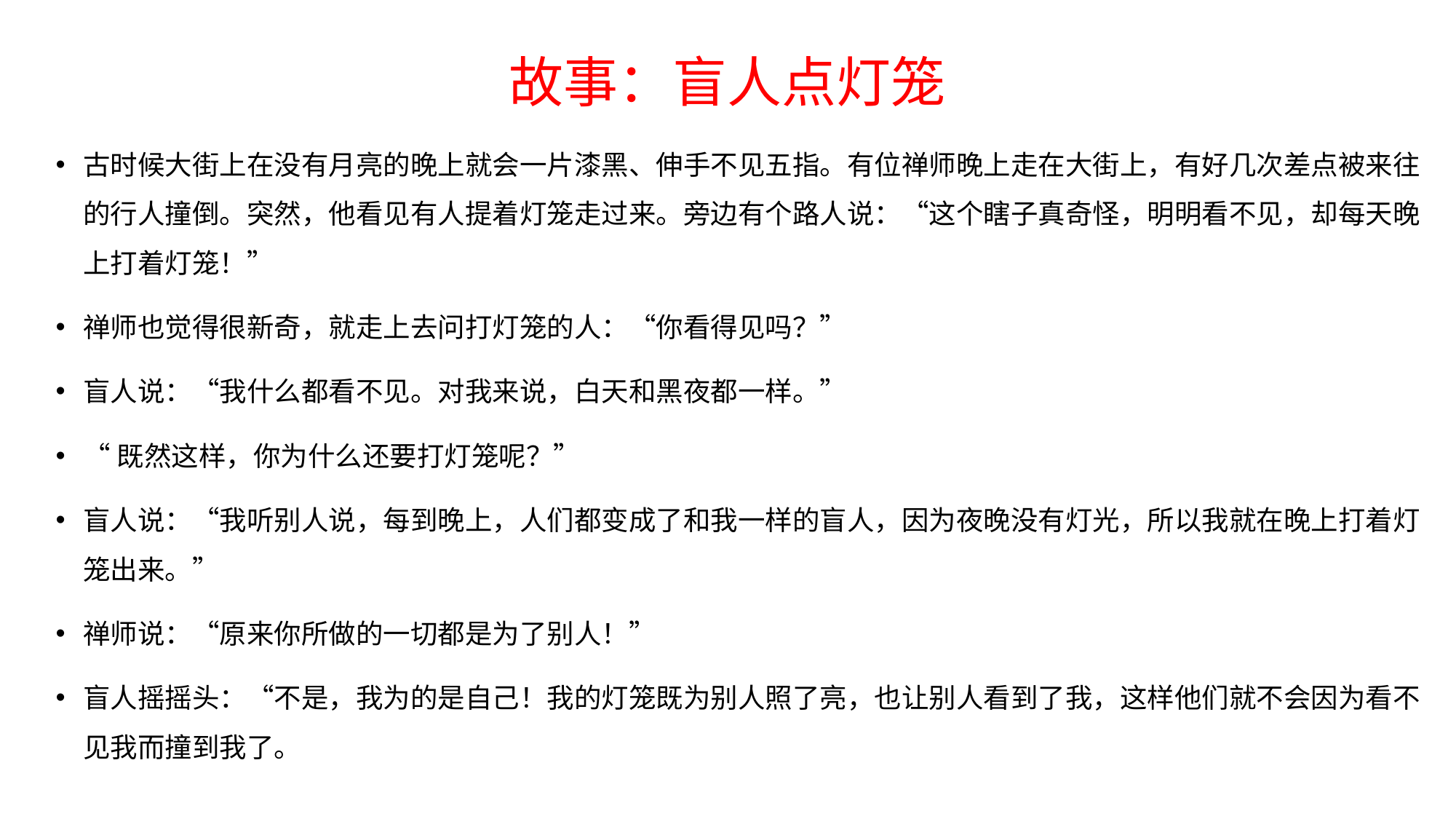

# 故事：盲人点灯笼
古时候大街上在没有月亮的晚上就会一片漆黑、伸手不见五指。有位禅师晚上走在大街上，有好几次差点被来往的行人撞倒。突然，他看见有人提着灯笼走过来。旁边有个路人说：“这个瞎子真奇怪，明明看不见，却每天晚上打着灯笼！”
禅师也觉得很新奇，就走上去问打灯笼的人：“你看得见吗？”
盲人说：“我什么都看不见。对我来说，白天和黑夜都一样。”
“既然这样，你为什么还要打灯笼呢？”
盲人说：“我听别人说，每到晚上，人们都变成了和我一样的盲人，因为夜晚没有灯光，所以我就在晚上打着灯笼出来。”
禅师说：“原来你所做的一切都是为了别人！”
盲人摇摇头：“不是，我为的是自己！我的灯笼既为别人照了亮，也让别人看到了我，这样他们就不会因为看不见我而撞到我了。